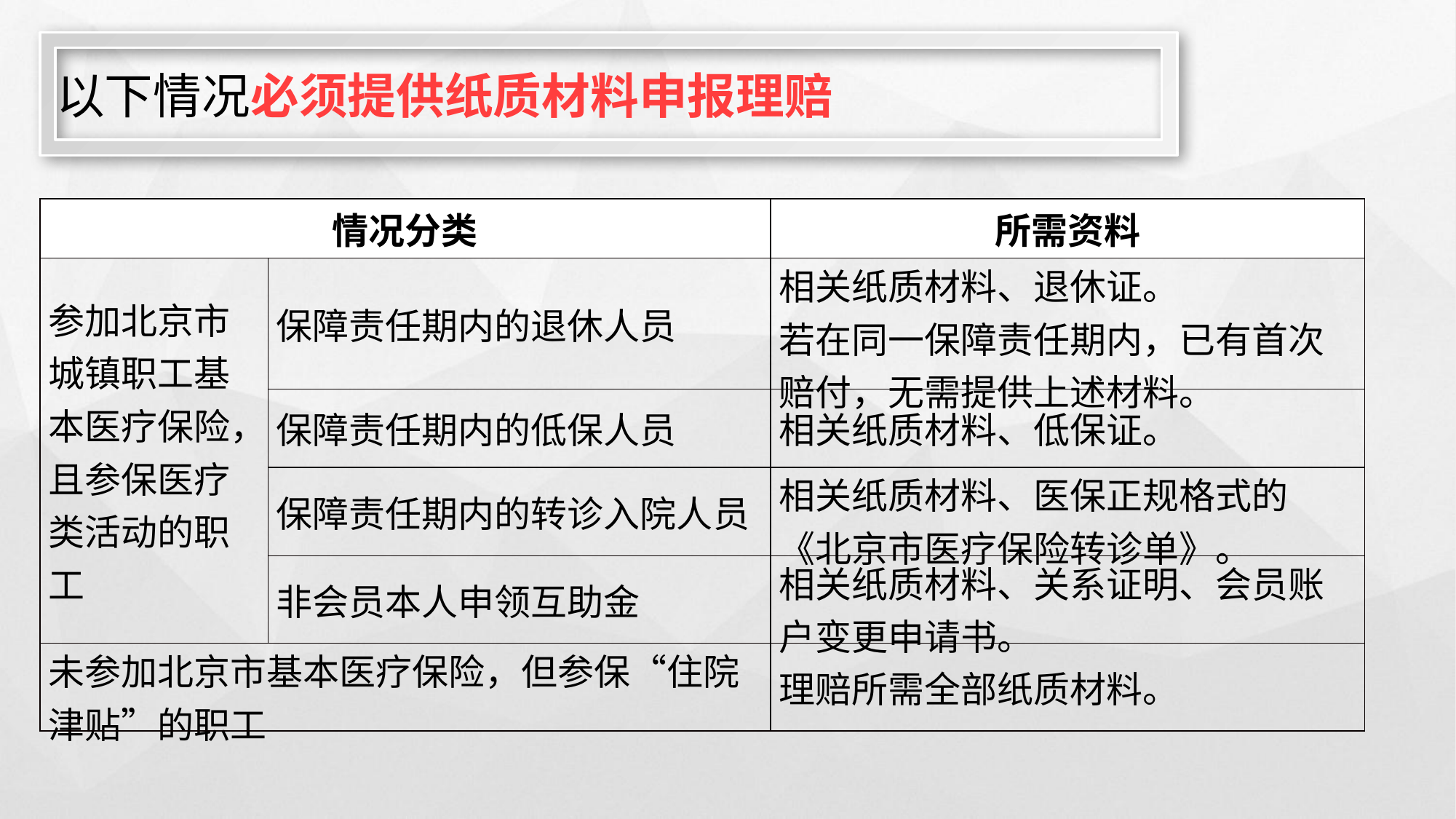

以下情况必须提供纸质材料申报理赔
| 情况分类 |  | 所需资料 |
| --- | --- | --- |
| 参加北京市城镇职工基本医疗保险，且参保医疗类活动的职工 | 保障责任期内的退休人员 | 相关纸质材料、退休证。 若在同一保障责任期内，已有首次赔付，无需提供上述材料。 |
|  | 保障责任期内的低保人员 | 相关纸质材料、低保证。 |
|  | 保障责任期内的转诊入院人员 | 相关纸质材料、医保正规格式的 《北京市医疗保险转诊单》。 |
|  | 非会员本人申领互助金 | 相关纸质材料、关系证明、会员账户变更申请书。 |
| 未参加北京市基本医疗保险，但参保“住院津贴”的职工 |  | 理赔所需全部纸质材料。 |